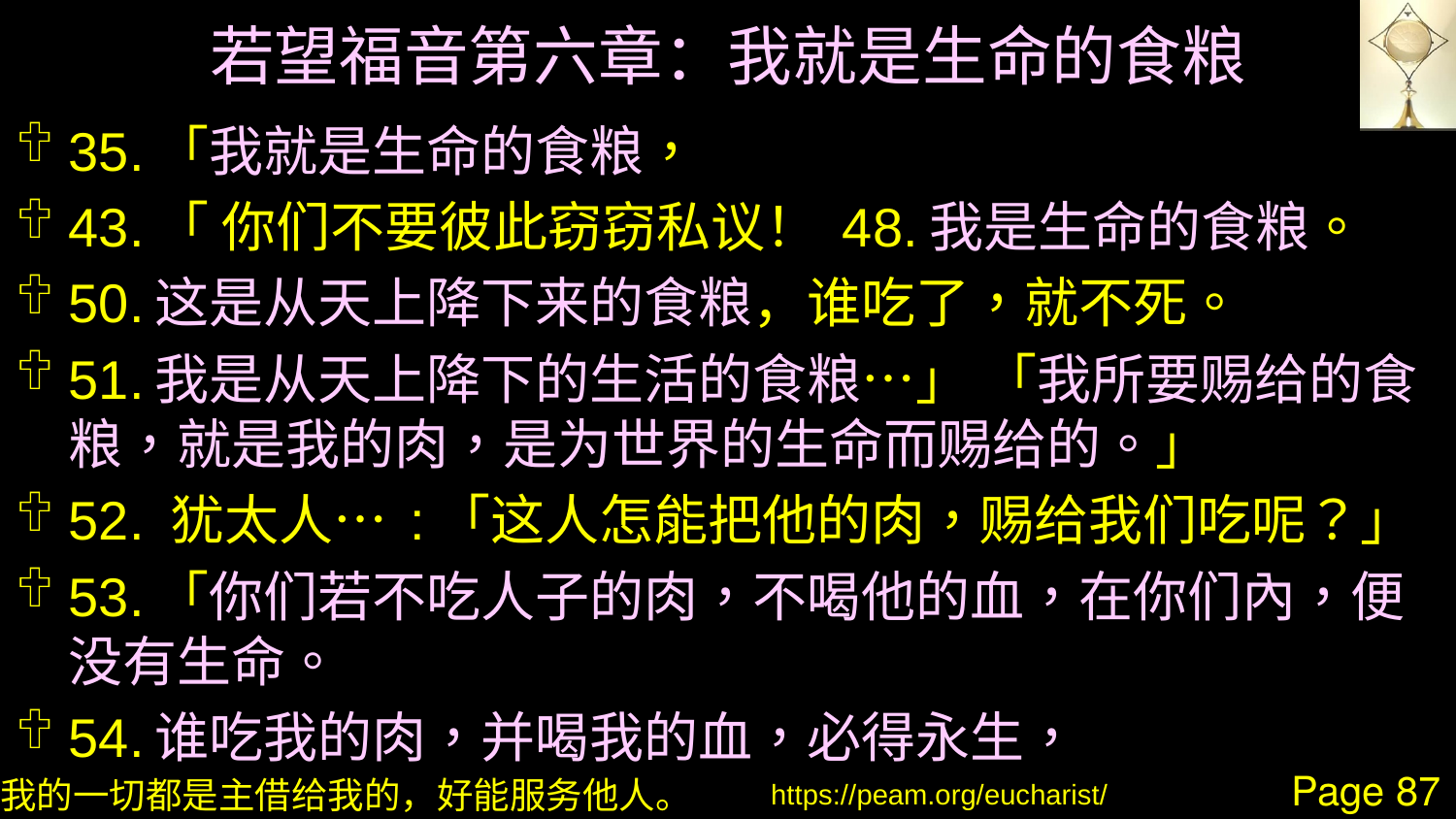

# 若望福音第六章：我就是生命的食粮
35.「我就是生命的食粮，
43.「 你们不要彼此窃窃私议！ 48.我是生命的食粮。
50.这是从天上降下来的食粮，谁吃了，就不死。
51.我是从天上降下的生活的食粮…」 「我所要赐给的食粮，就是我的肉，是为世界的生命而赐给的。」
52. 犹太人… :「这人怎能把他的肉，赐给我们吃呢？」
53.「你们若不吃人子的肉，不喝他的血，在你们內，便没有生命。
54.谁吃我的肉，并喝我的血，必得永生，